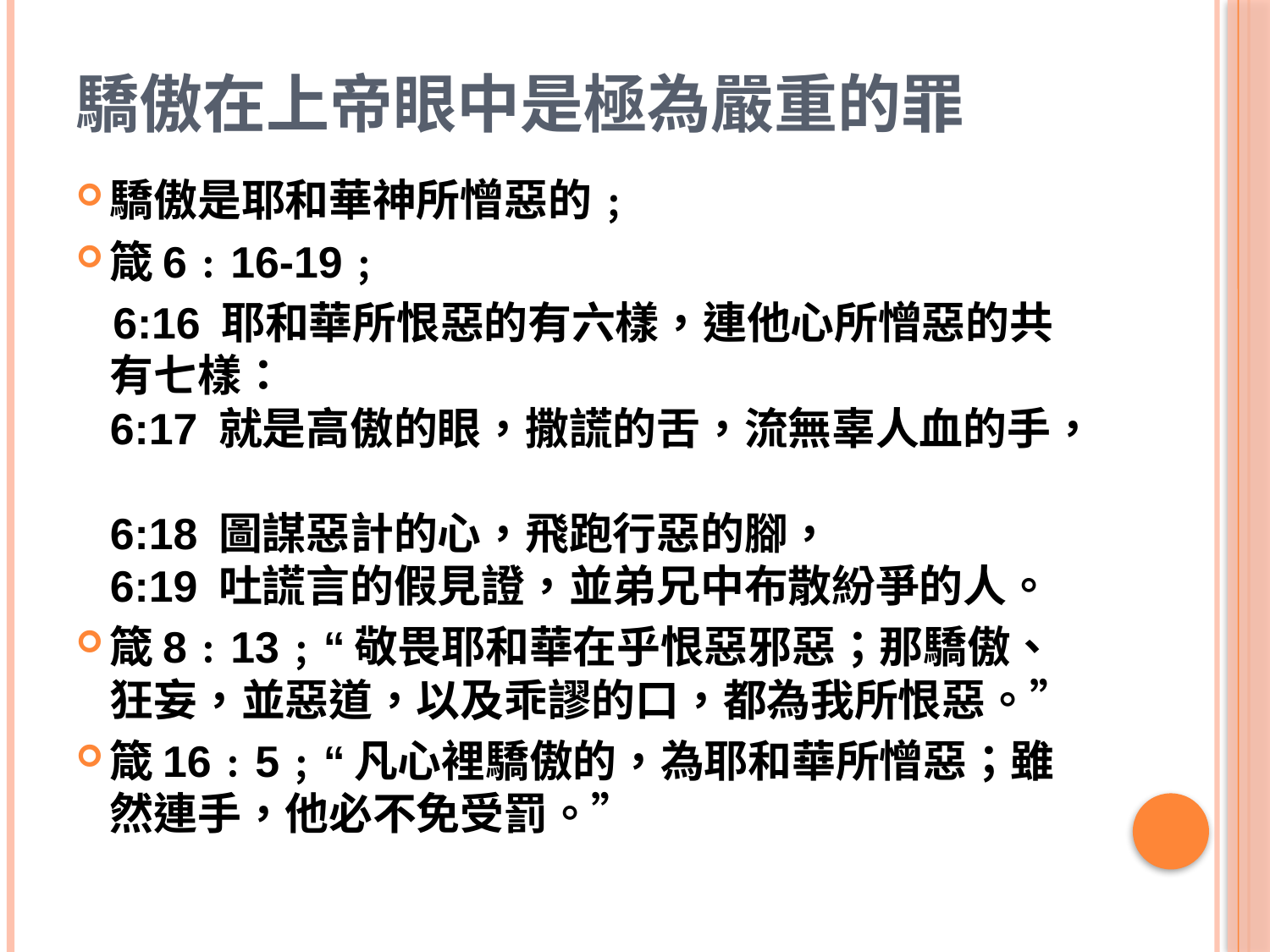

# 驕傲在上帝眼中是極為嚴重的罪
驕傲是耶和華神所憎惡的﹔
箴6﹕16-19﹔
   6:16 耶和華所恨惡的有六樣，連他心所憎惡的共有七樣：
6:17 就是高傲的眼，撒謊的舌，流無辜人血的手，
6:18 圖謀惡計的心，飛跑行惡的腳，
6:19 吐謊言的假見證，並弟兄中布散紛爭的人。
箴8﹕13﹔“敬畏耶和華在乎恨惡邪惡；那驕傲、狂妄，並惡道，以及乖謬的口，都為我所恨惡。”
箴16﹕5﹔“凡心裡驕傲的，為耶和華所憎惡；雖然連手，他必不免受罰。”